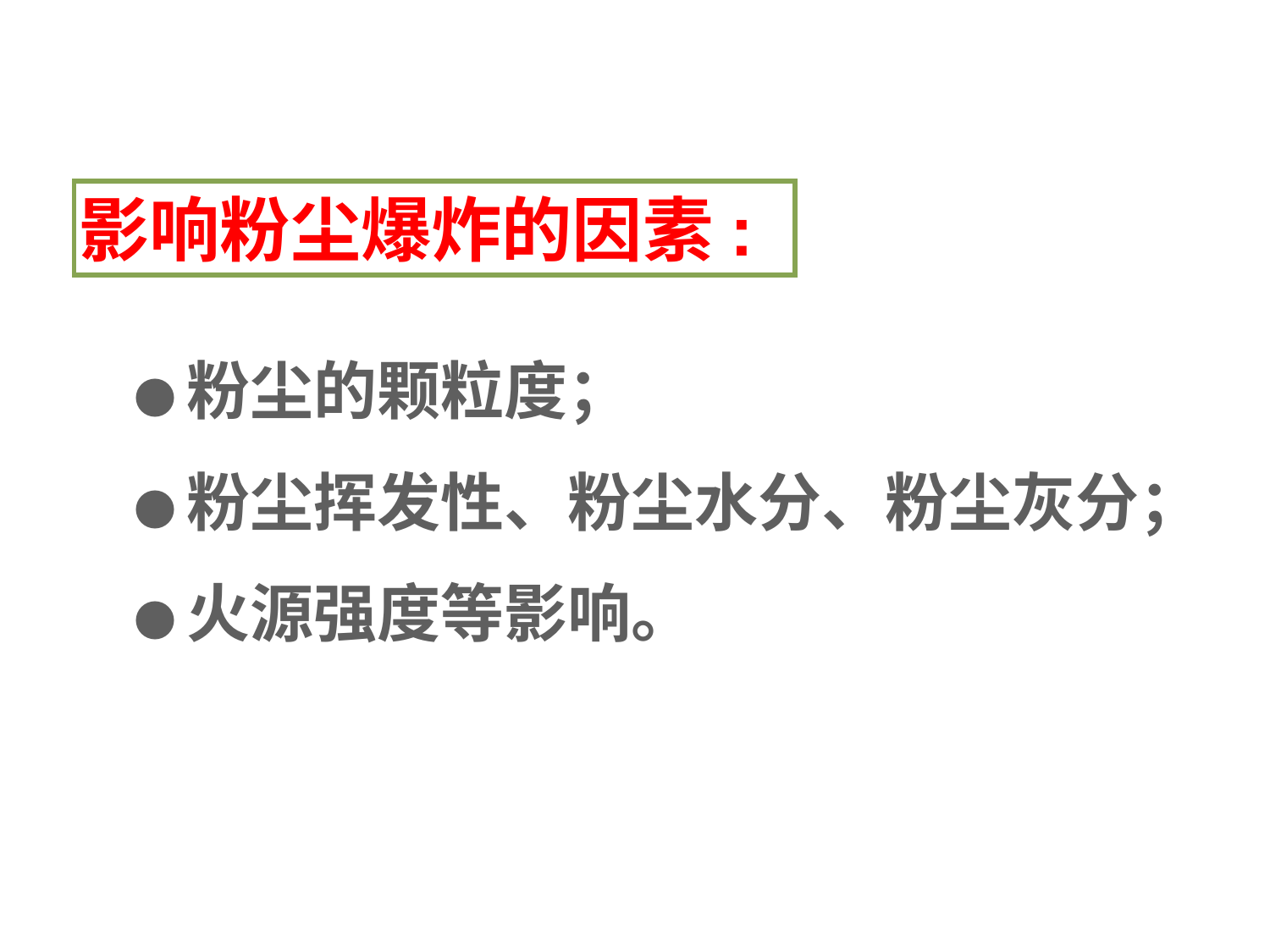

影响粉尘爆炸的因素:
●粉尘的颗粒度；
●粉尘挥发性、粉尘水分、粉尘灰分；
●火源强度等影响。